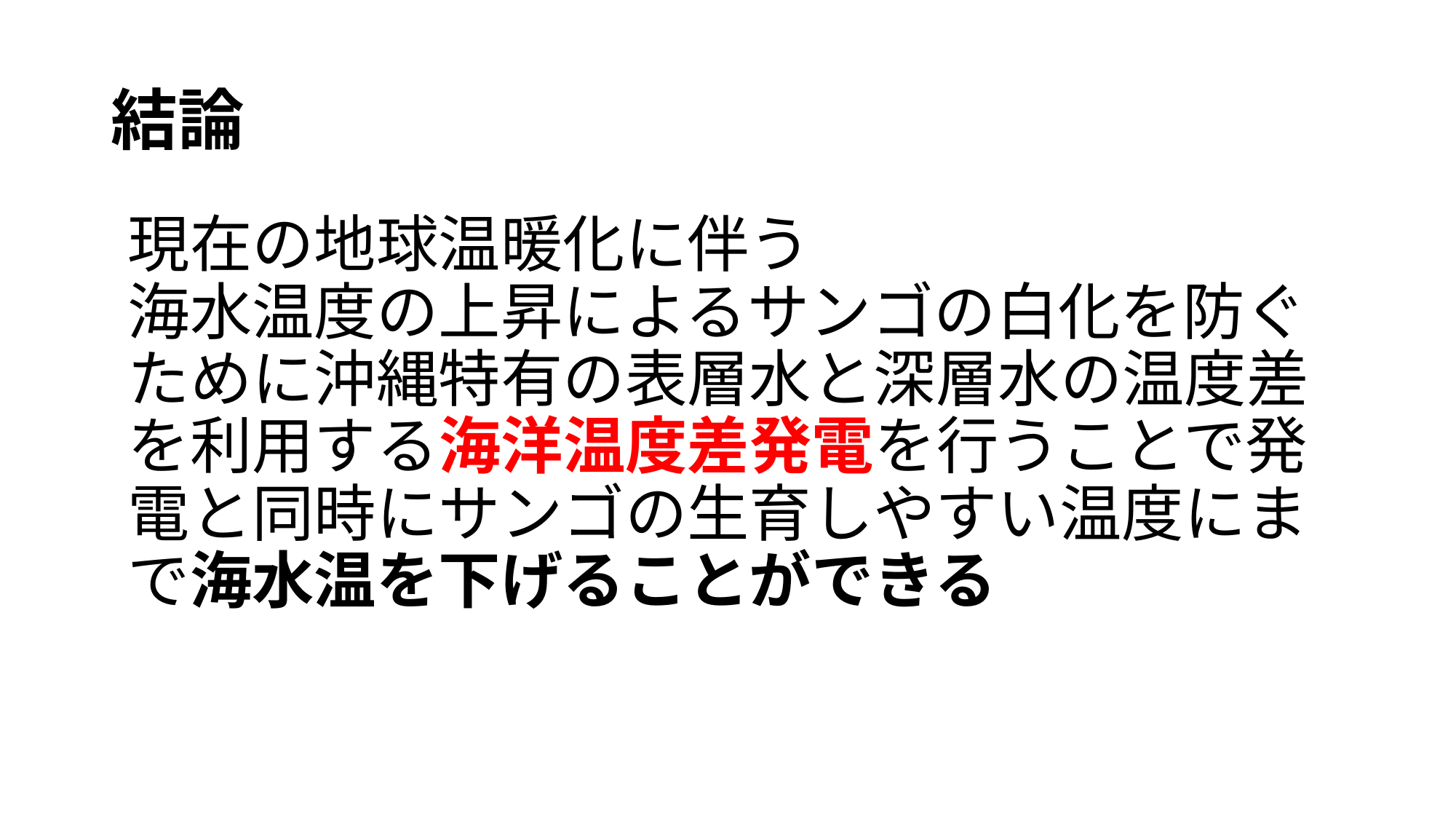

# 結論
現在の地球温暖化に伴う　　　　　　　　海水温度の上昇によるサンゴの白化を防ぐために沖縄特有の表層水と深層水の温度差を利用する海洋温度差発電を行うことで発電と同時にサンゴの生育しやすい温度にまで海水温を下げることができる